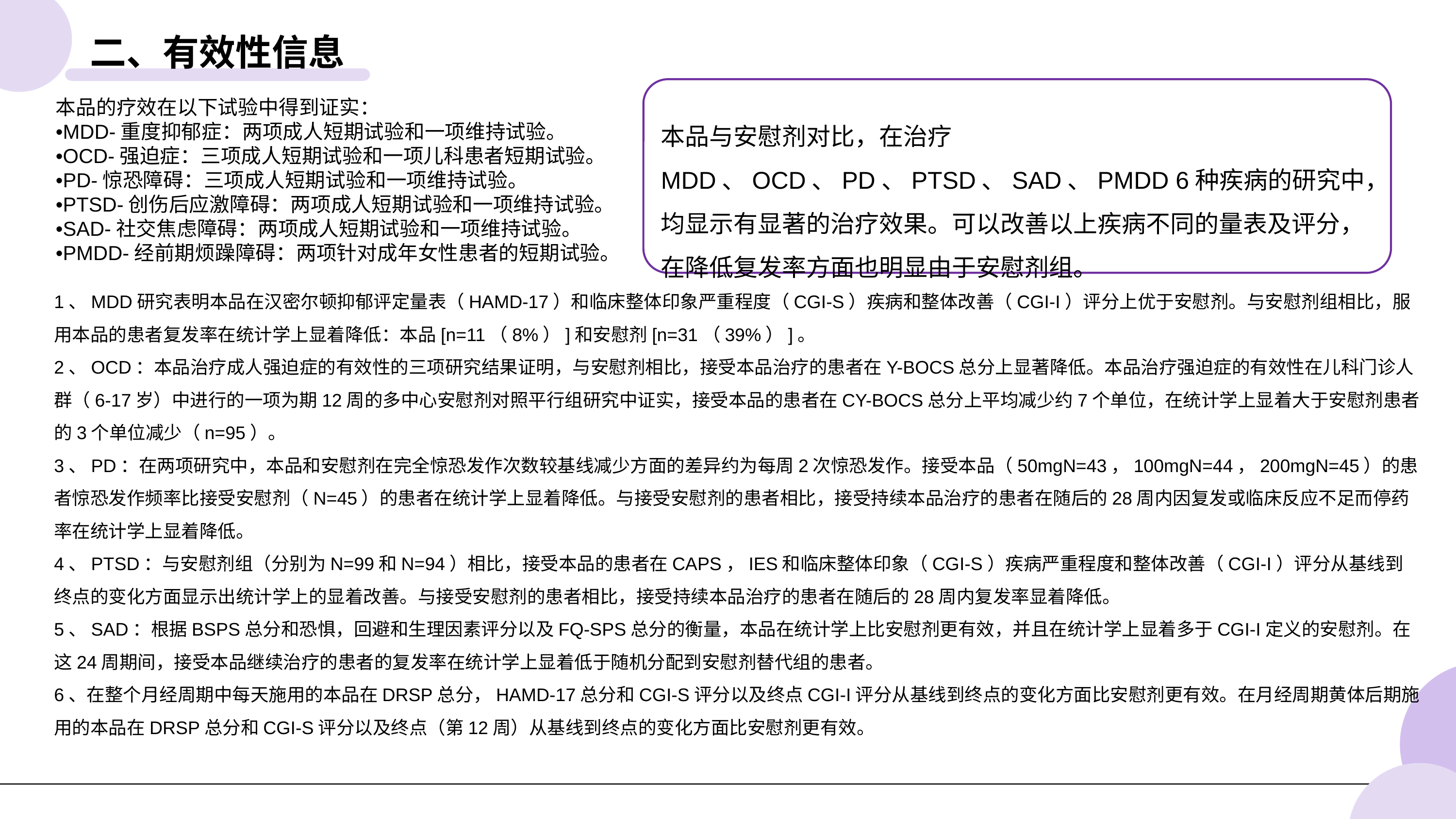

二、有效性信息

本品的疗效在以下试验中得到证实：
•MDD-重度抑郁症：两项成人短期试验和一项维持试验。
•OCD-强迫症：三项成人短期试验和一项儿科患者短期试验。
•PD-惊恐障碍：三项成人短期试验和一项维持试验。
•PTSD-创伤后应激障碍：两项成人短期试验和一项维持试验。
•SAD-社交焦虑障碍：两项成人短期试验和一项维持试验。
•PMDD-经前期烦躁障碍：两项针对成年女性患者的短期试验。
本品与安慰剂对比，在治疗MDD、OCD、PD、PTSD、SAD、PMDD 6种疾病的研究中，均显示有显著的治疗效果。可以改善以上疾病不同的量表及评分，在降低复发率方面也明显由于安慰剂组。
1、MDD研究表明本品在汉密尔顿抑郁评定量表（HAMD-17）和临床整体印象严重程度（CGI-S）疾病和整体改善（CGI-I）评分上优于安慰剂。与安慰剂组相比，服用本品的患者复发率在统计学上显着降低：本品[n=11（8%）]和安慰剂[n=31（39%）]。
2、OCD：本品治疗成人强迫症的有效性的三项研究结果证明，与安慰剂相比，接受本品治疗的患者在Y-BOCS总分上显著降低。本品治疗强迫症的有效性在儿科门诊人群（6-17岁）中进行的一项为期12周的多中心安慰剂对照平行组研究中证实，接受本品的患者在CY-BOCS总分上平均减少约7个单位，在统计学上显着大于安慰剂患者的3个单位减少（n=95）。
3、PD：在两项研究中，本品和安慰剂在完全惊恐发作次数较基线减少方面的差异约为每周2次惊恐发作。接受本品（50mgN=43，100mgN=44，200mgN=45）的患者惊恐发作频率比接受安慰剂（N=45）的患者在统计学上显着降低。与接受安慰剂的患者相比，接受持续本品治疗的患者在随后的28周内因复发或临床反应不足而停药率在统计学上显着降低。
4、PTSD：与安慰剂组（分别为N=99和N=94）相比，接受本品的患者在CAPS，IES和临床整体印象（CGI-S）疾病严重程度和整体改善（CGI-I）评分从基线到终点的变化方面显示出统计学上的显着改善。与接受安慰剂的患者相比，接受持续本品治疗的患者在随后的28周内复发率显着降低。
5、SAD：根据BSPS总分和恐惧，回避和生理因素评分以及FQ-SPS总分的衡量，本品在统计学上比安慰剂更有效，并且在统计学上显着多于CGI-I定义的安慰剂。在这24周期间，接受本品继续治疗的患者的复发率在统计学上显着低于随机分配到安慰剂替代组的患者。
6、在整个月经周期中每天施用的本品在DRSP总分，HAMD-17总分和CGI-S评分以及终点CGI-I评分从基线到终点的变化方面比安慰剂更有效。在月经周期黄体后期施用的本品在DRSP总分和CGI-S评分以及终点（第12周）从基线到终点的变化方面比安慰剂更有效。